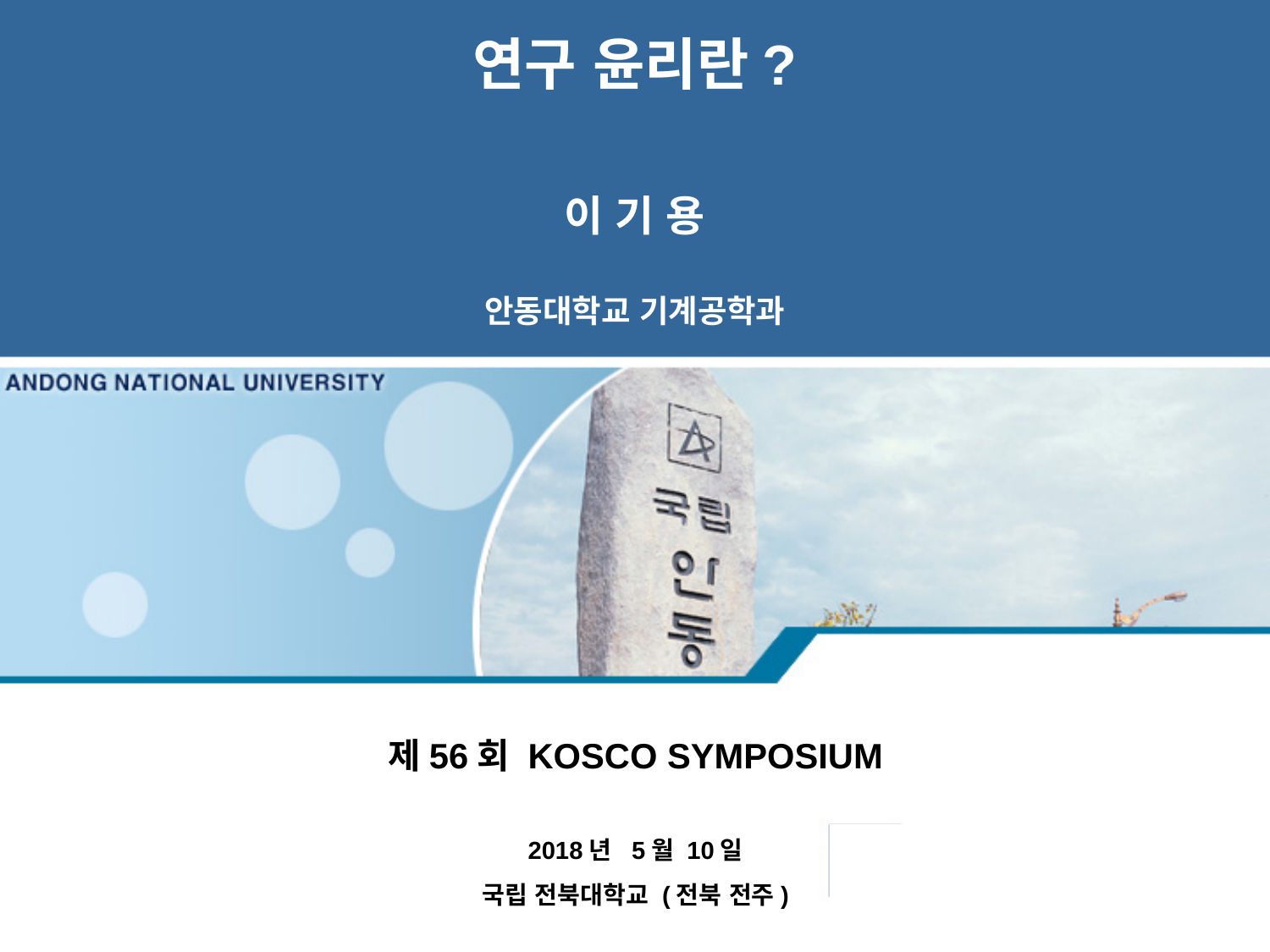

# 연구 윤리란? 이 기 용 안동대학교 기계공학과
제56회 KOSCO SYMPOSIUM

2018년  5월 10일
국립 전북대학교 (전북 전주)

1